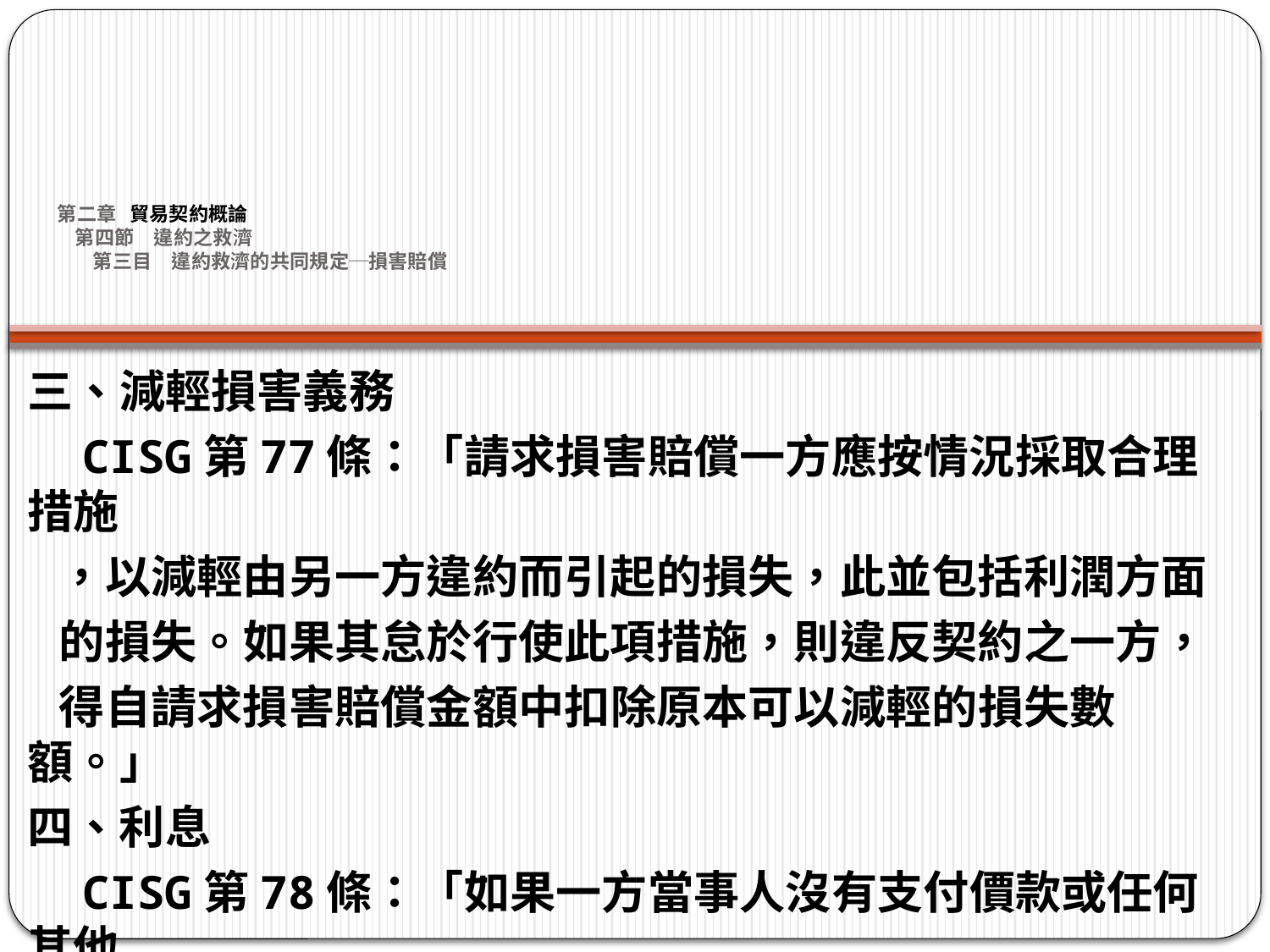

# 第二章   貿易契約概論 第四節　違約之救濟 第三目　違約救濟的共同規定─損害賠償
三、減輕損害義務
  CISG第77條：「請求損害賠償一方應按情況採取合理措施
  ，以減輕由另一方違約而引起的損失，此並包括利潤方面
  的損失。如果其怠於行使此項措施，則違反契約之一方，
  得自請求損害賠償金額中扣除原本可以減輕的損失數額。」
四、利息
  CISG第78條：「如果一方當事人沒有支付價款或任何其他
  拖欠金額，另一方當事人有權對這些款項收取利息。」